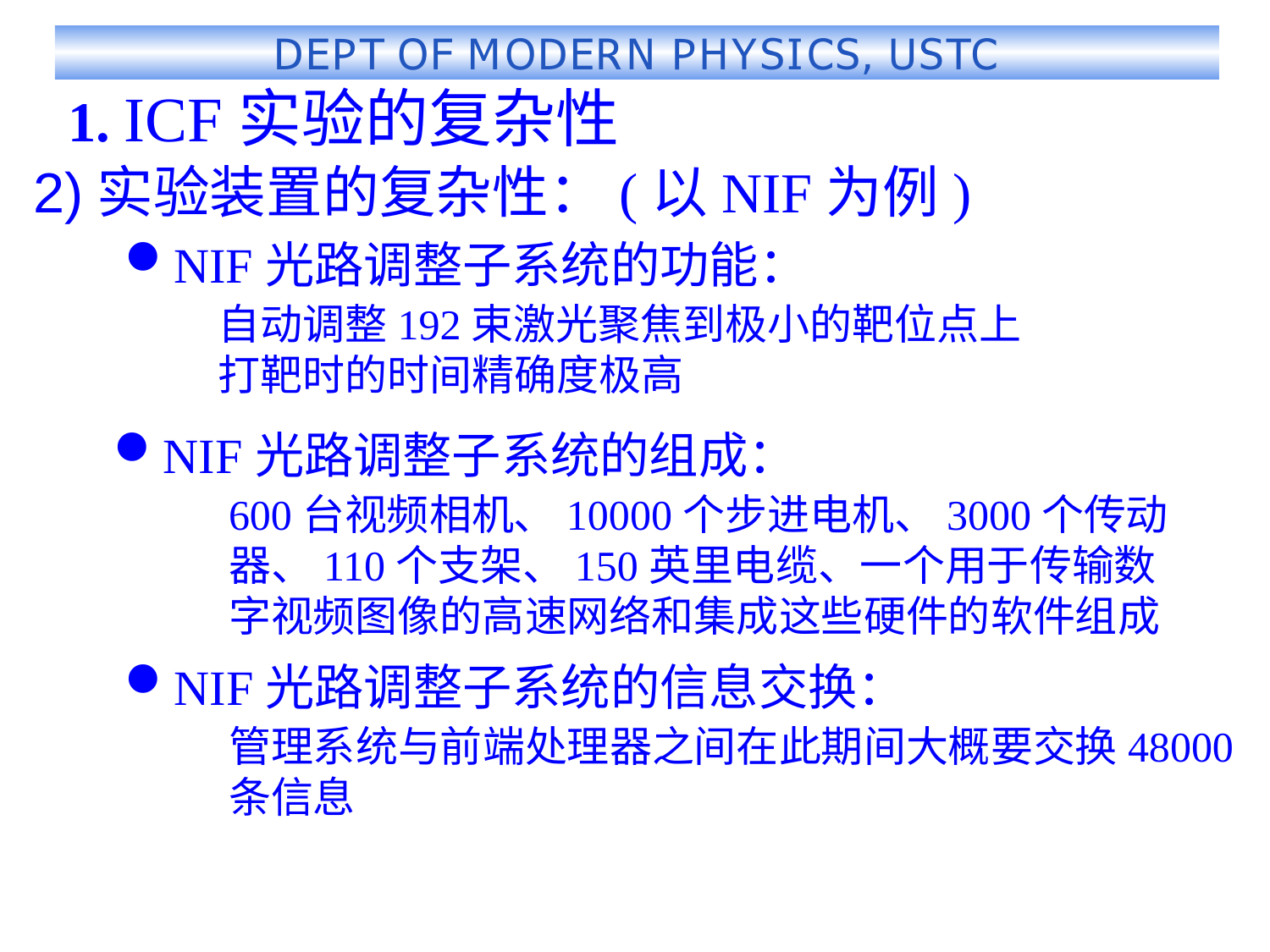

# 1. ICF实验的复杂性
实验装置的复杂性：(以NIF为例)
NIF光路调整子系统的功能：
自动调整192束激光聚焦到极小的靶位点上
打靶时的时间精确度极高
NIF光路调整子系统的组成：
600台视频相机、10000个步进电机、3000个传动器、110个支架、150英里电缆、一个用于传输数字视频图像的高速网络和集成这些硬件的软件组成
NIF光路调整子系统的信息交换：
管理系统与前端处理器之间在此期间大概要交换48000条信息